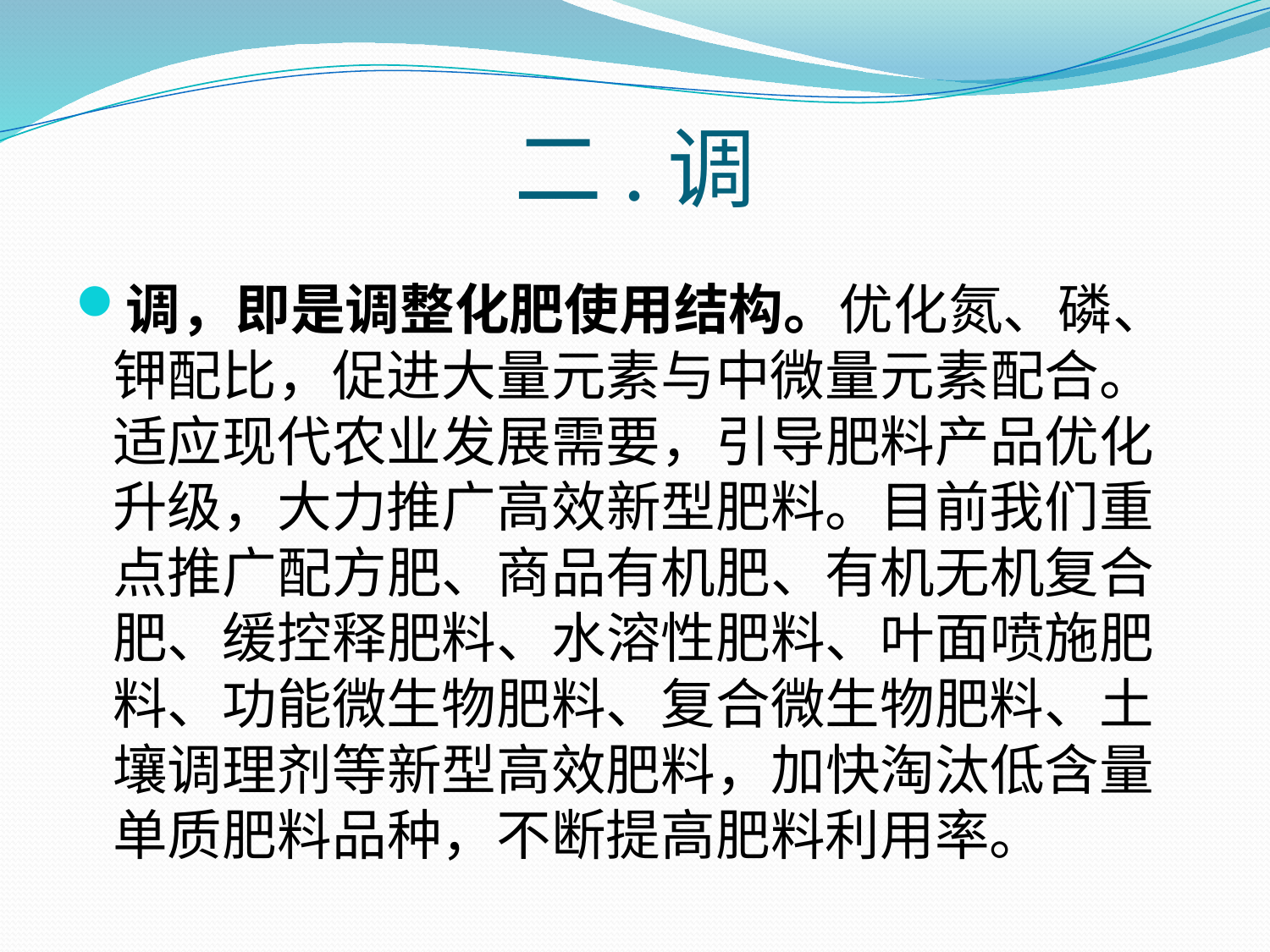

# 二.调
调，即是调整化肥使用结构。优化氮、磷、钾配比，促进大量元素与中微量元素配合。适应现代农业发展需要，引导肥料产品优化升级，大力推广高效新型肥料。目前我们重点推广配方肥、商品有机肥、有机无机复合肥、缓控释肥料、水溶性肥料、叶面喷施肥料、功能微生物肥料、复合微生物肥料、土壤调理剂等新型高效肥料，加快淘汰低含量单质肥料品种，不断提高肥料利用率。